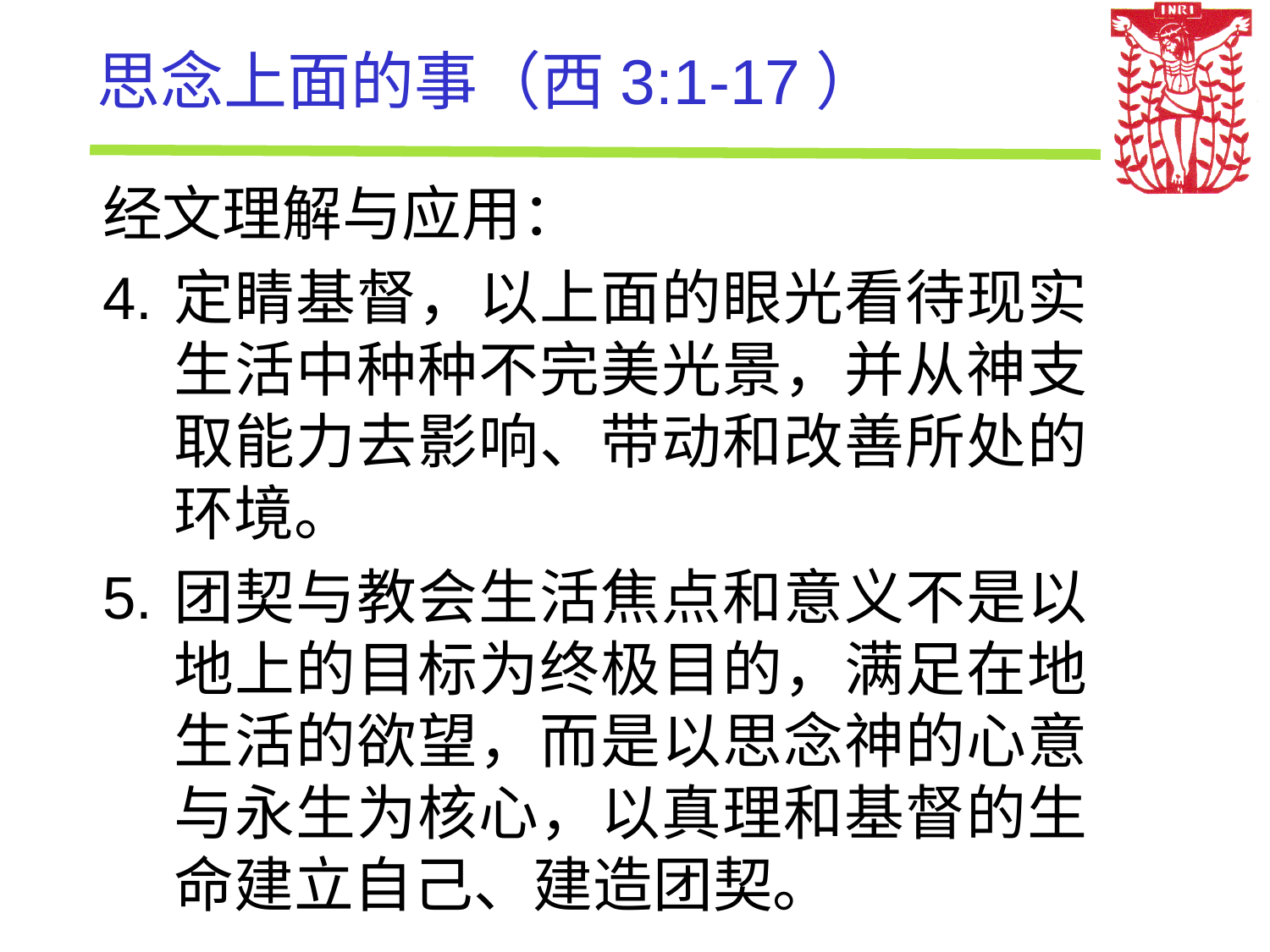

# 思念上面的事（西3:1-17）
经文理解与应用：
定睛基督，以上面的眼光看待现实生活中种种不完美光景，并从神支取能力去影响、带动和改善所处的环境。
团契与教会生活焦点和意义不是以地上的目标为终极目的，满足在地生活的欲望，而是以思念神的心意与永生为核心，以真理和基督的生命建立自己、建造团契。